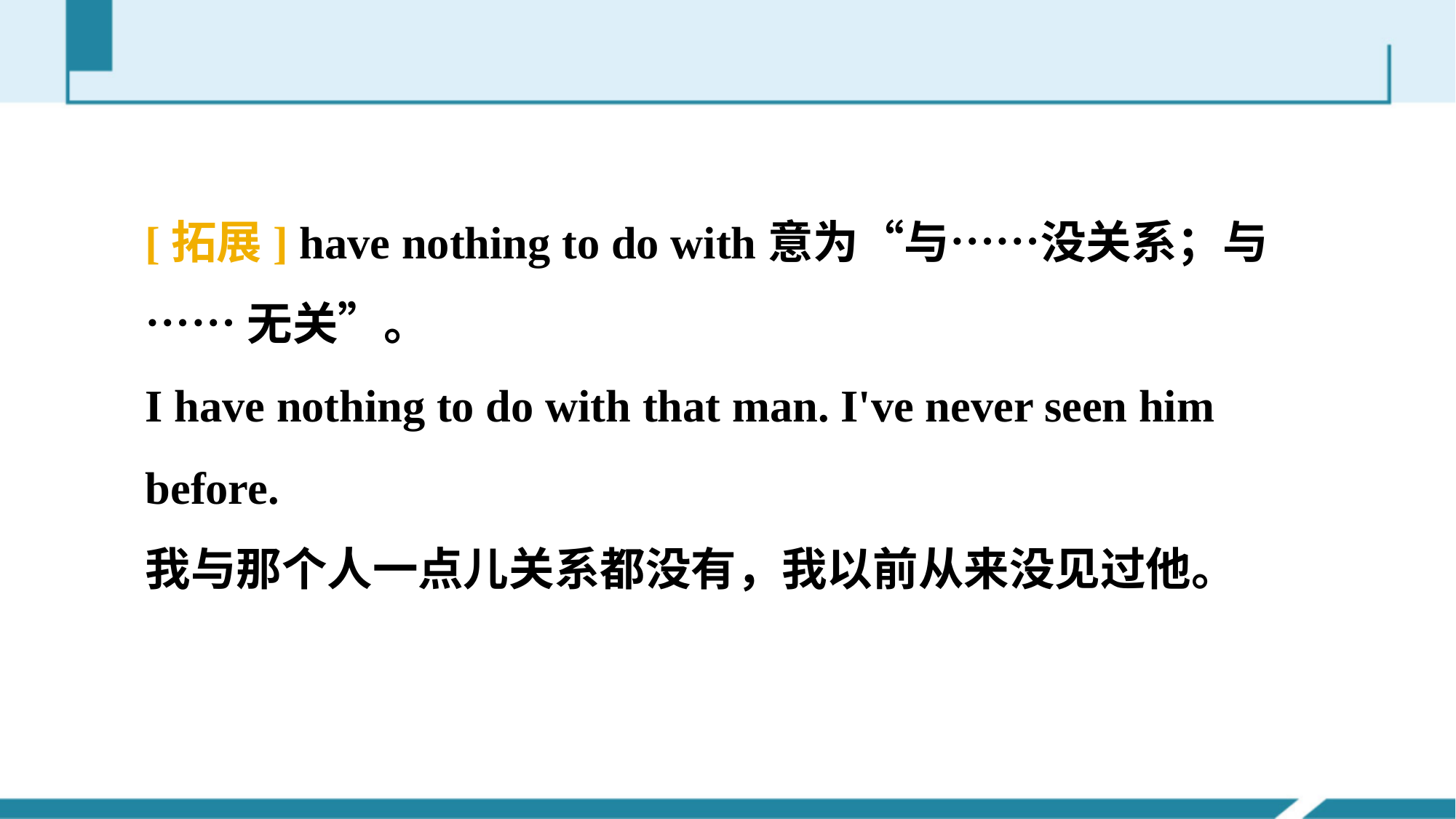

[拓展] have nothing to do with意为“与……没关系；与
……无关”。
I have nothing to do with that man. I've never seen him
before.
我与那个人一点儿关系都没有，我以前从来没见过他。